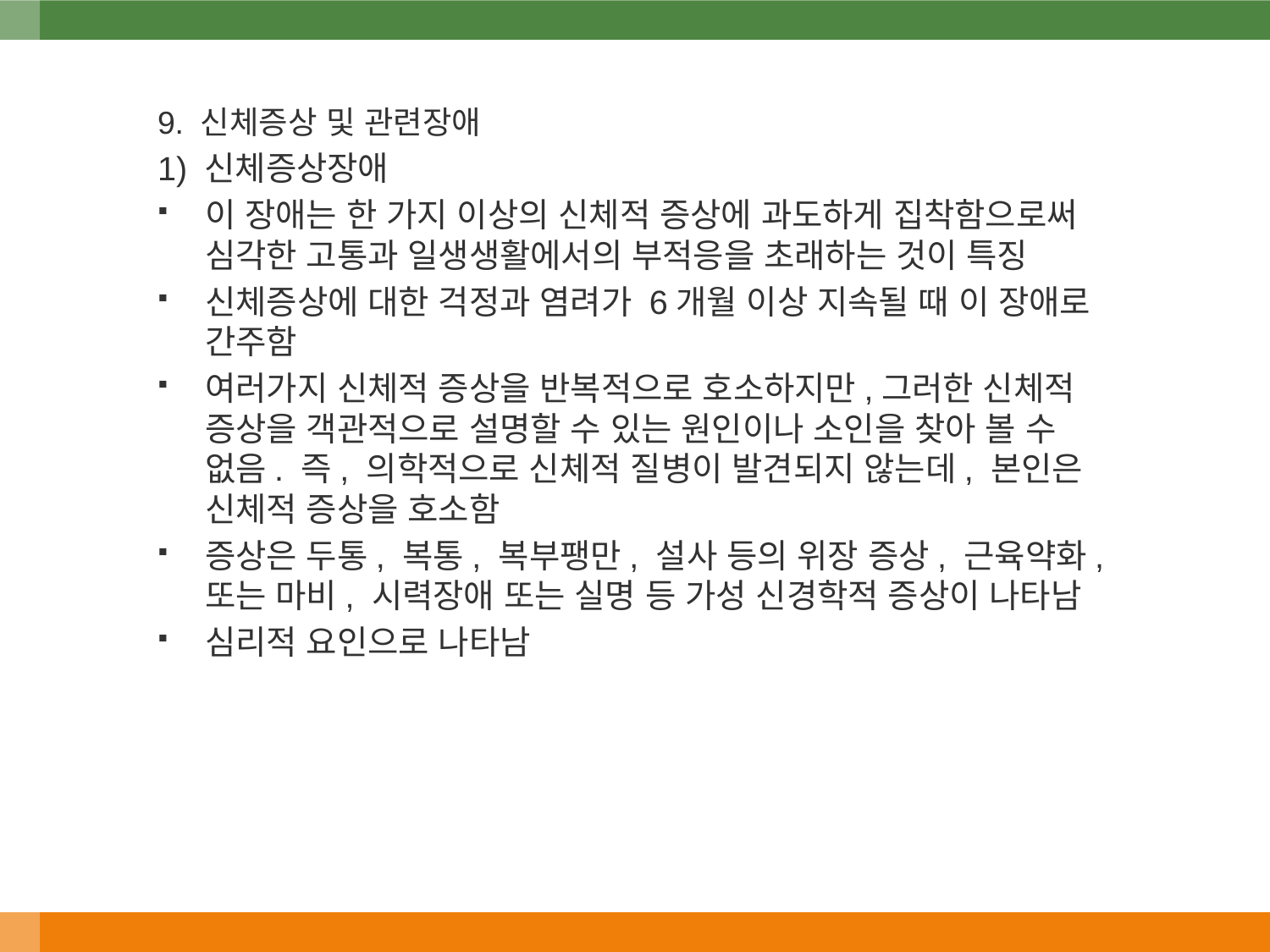

9. 신체증상 및 관련장애
1) 신체증상장애
이 장애는 한 가지 이상의 신체적 증상에 과도하게 집착함으로써 심각한 고통과 일생생활에서의 부적응을 초래하는 것이 특징
신체증상에 대한 걱정과 염려가 6개월 이상 지속될 때 이 장애로 간주함
여러가지 신체적 증상을 반복적으로 호소하지만,그러한 신체적 증상을 객관적으로 설명할 수 있는 원인이나 소인을 찾아 볼 수 없음. 즉, 의학적으로 신체적 질병이 발견되지 않는데, 본인은 신체적 증상을 호소함
증상은 두통, 복통, 복부팽만, 설사 등의 위장 증상, 근육약화, 또는 마비, 시력장애 또는 실명 등 가성 신경학적 증상이 나타남
심리적 요인으로 나타남